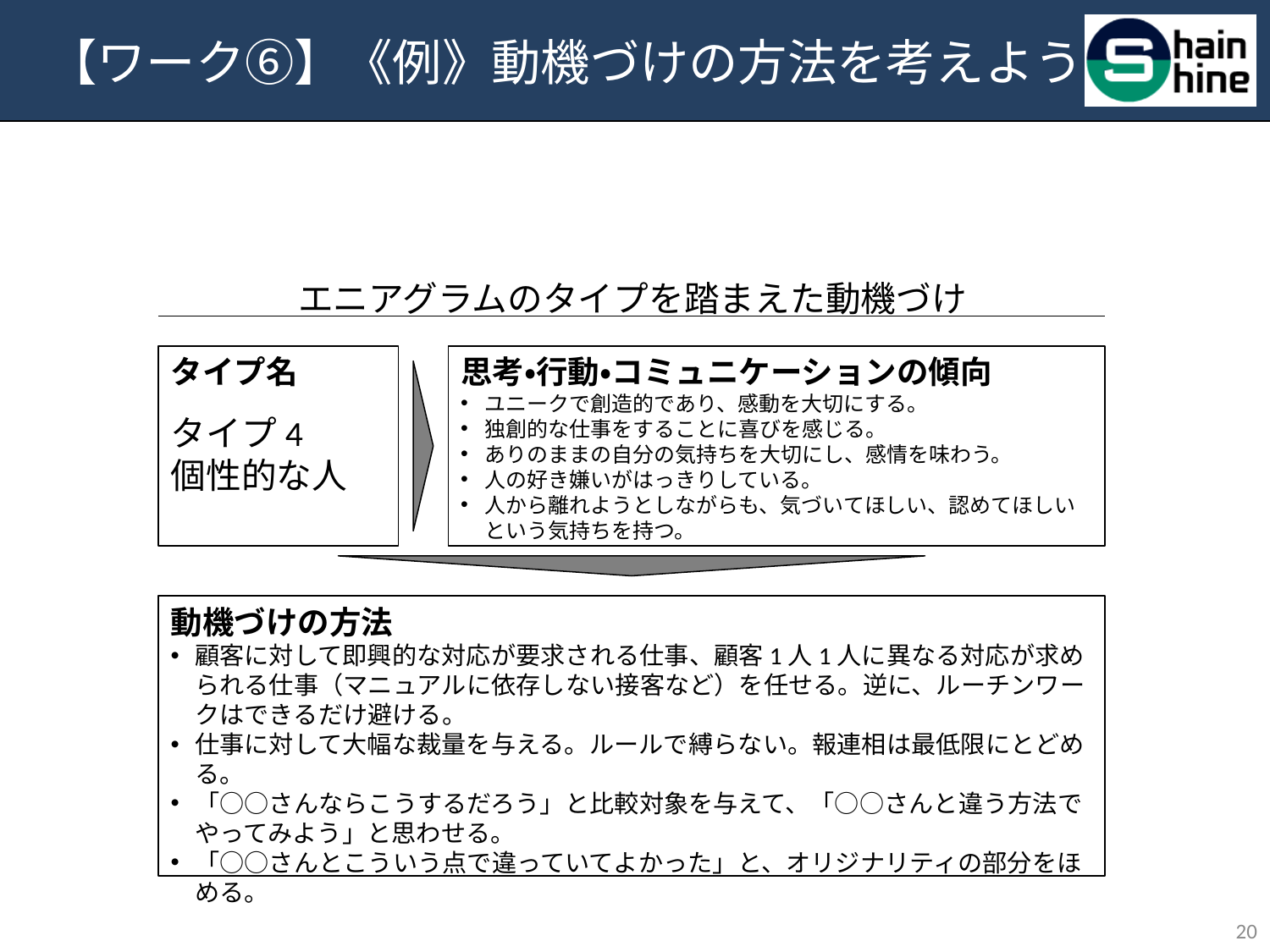

# 【ワーク⑥】《例》動機づけの方法を考えよう

エニアグラムのタイプを踏まえた動機づけ
タイプ名

タイプ4
個性的な人
思考・行動・コミュニケーションの傾向
ユニークで創造的であり、感動を大切にする。
独創的な仕事をすることに喜びを感じる。
ありのままの自分の気持ちを大切にし、感情を味わう。
人の好き嫌いがはっきりしている。
人から離れようとしながらも、気づいてほしい、認めてほしいという気持ちを持つ。

動機づけの方法
顧客に対して即興的な対応が要求される仕事、顧客1人1人に異なる対応が求められる仕事（マニュアルに依存しない接客など）を任せる。逆に、ルーチンワークはできるだけ避ける。
仕事に対して大幅な裁量を与える。ルールで縛らない。報連相は最低限にとどめる。
「○○さんならこうするだろう」と比較対象を与えて、「○○さんと違う方法でやってみよう」と思わせる。
「○○さんとこういう点で違っていてよかった」と、オリジナリティの部分をほめる。
20